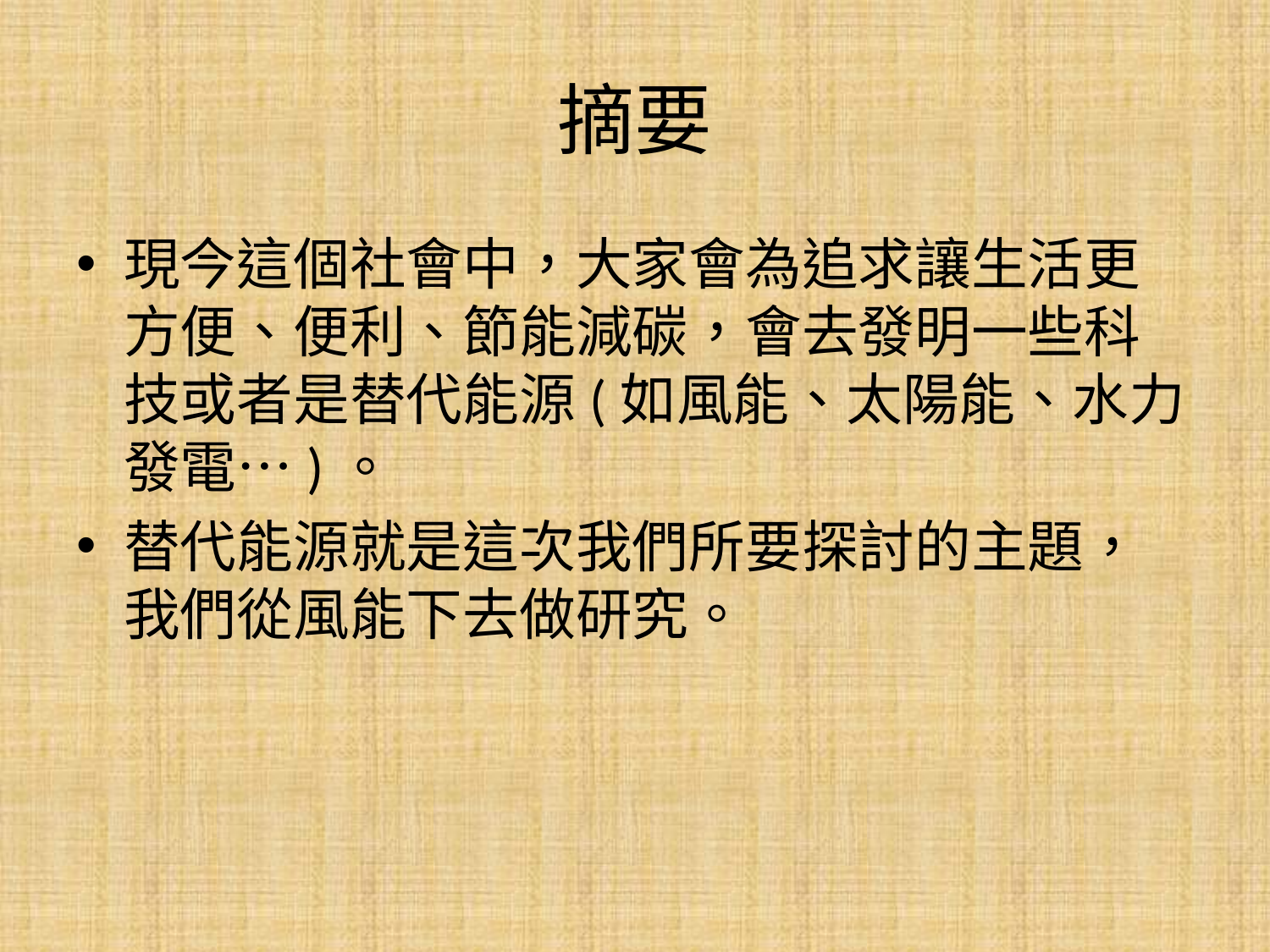

# 摘要
現今這個社會中，大家會為追求讓生活更方便、便利、節能減碳，會去發明一些科技或者是替代能源(如風能、太陽能、水力發電…)。
替代能源就是這次我們所要探討的主題，我們從風能下去做研究。